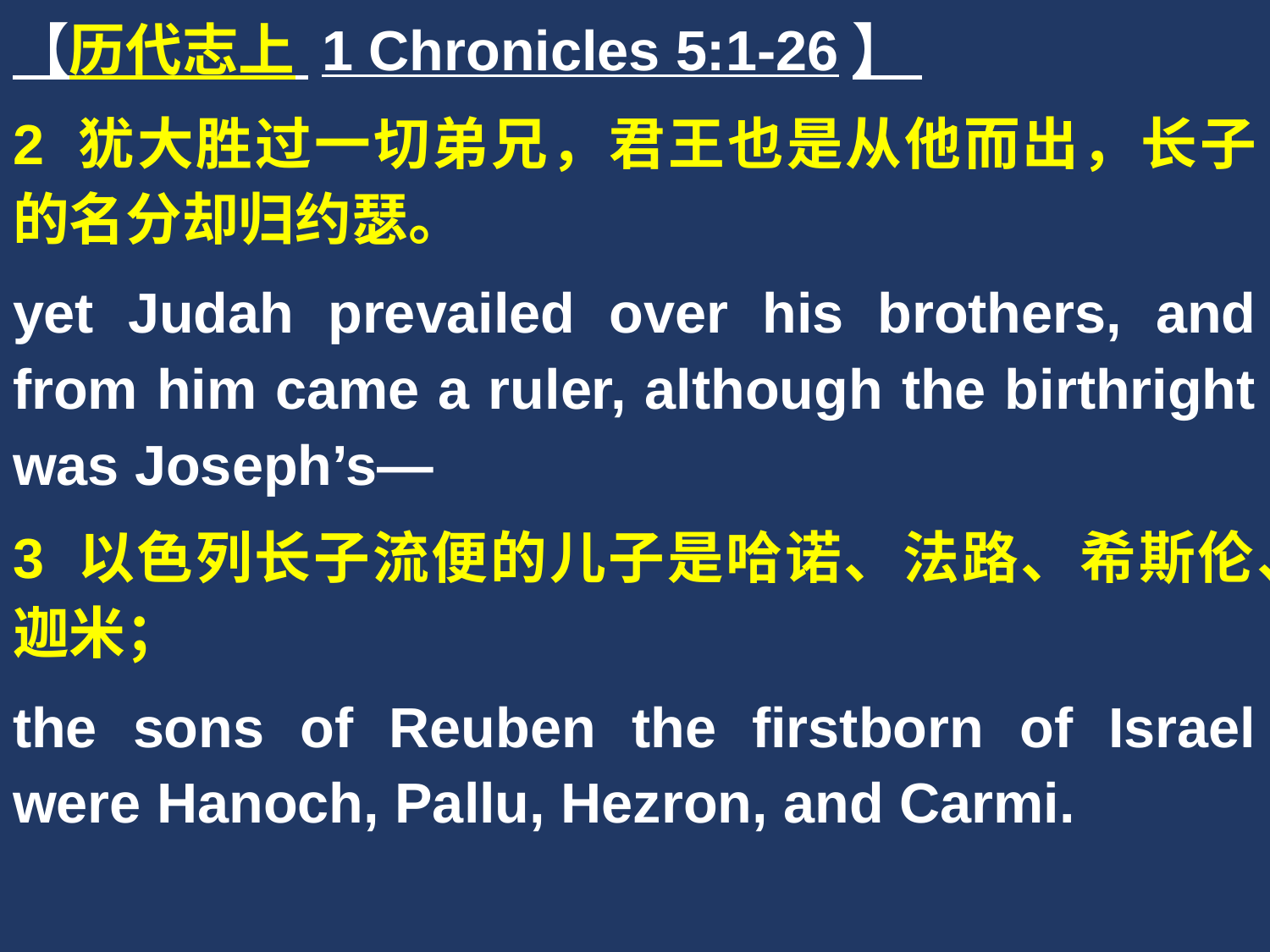

【历代志上 1 Chronicles 5:1-26】
2 犹大胜过一切弟兄，君王也是从他而出，长子的名分却归约瑟。
yet Judah prevailed over his brothers, and from him came a ruler, although the birthright was Joseph’s—
3 以色列长子流便的儿子是哈诺、法路、希斯伦、迦米；
the sons of Reuben the firstborn of Israel were Hanoch, Pallu, Hezron, and Carmi.